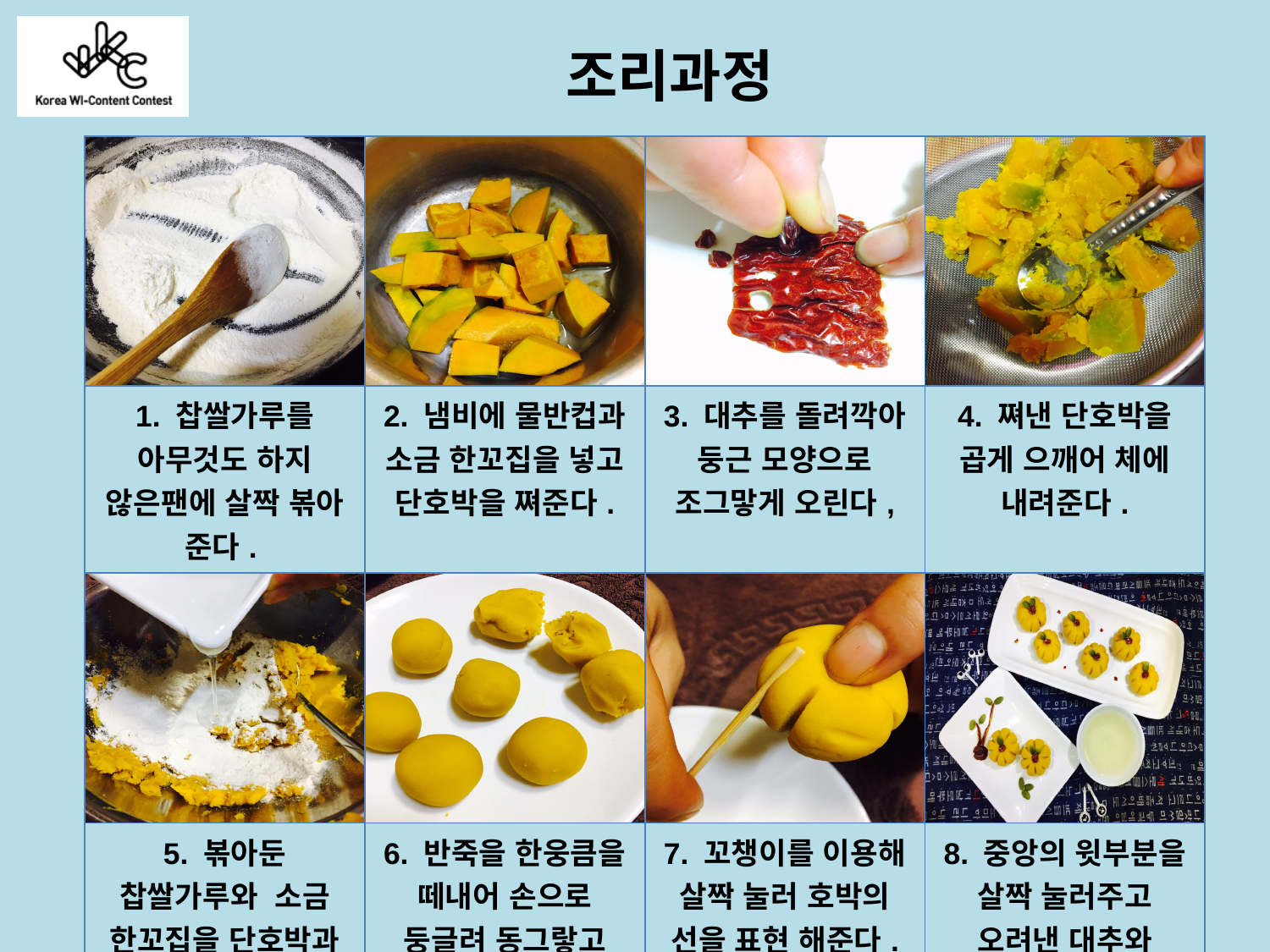

조리과정
|  |  |  |  |
| --- | --- | --- | --- |
| 1. 찹쌀가루를 아무것도 하지 않은팬에 살짝 볶아 준다. | 2. 냄비에 물반컵과 소금 한꼬집을 넣고 단호박을 쪄준다. | 3. 대추를 돌려깍아 둥근 모양으로 조그맣게 오린다, | 4. 쪄낸 단호박을 곱게 으깨어 체에 내려준다. |
|  |  |  |  |
| 5. 볶아둔 찹쌀가루와 소금 한꼬집을 단호박과 섞어 반죽의 되기를 맞춘다. | 6. 반죽을 한웅큼을 떼내어 손으로 둥글려 동그랗고 납작한 호박 모양으로 빚는다. | 7. 꼬챙이를 이용해 살짝 눌러 호박의 선을 표현 해준다. | 8. 중앙의 윗부분을 살짝 눌러주고 오려낸 대추와 호박씨로 장식을 한다. |